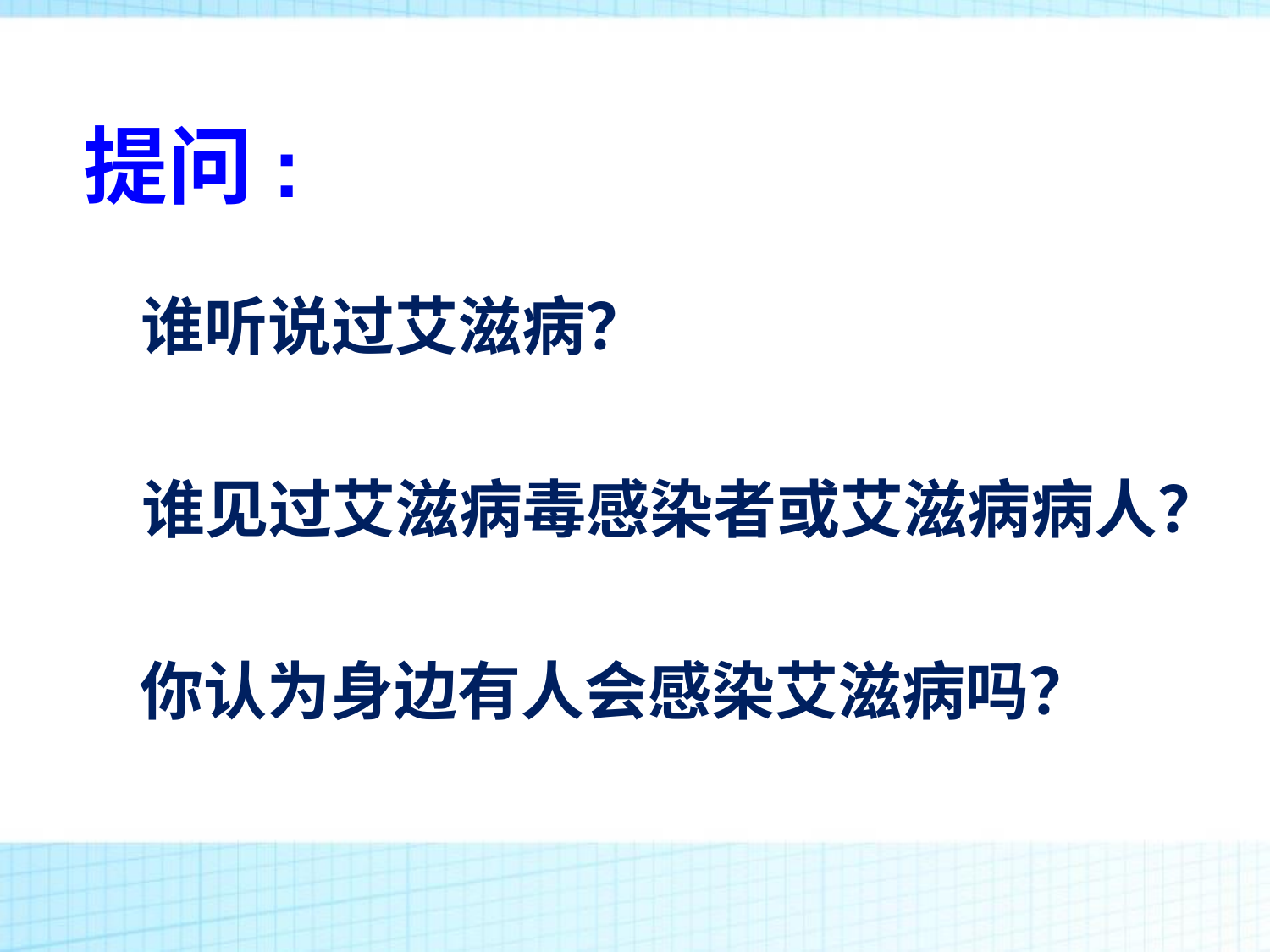

提问:
谁听说过艾滋病？
谁见过艾滋病毒感染者或艾滋病病人？
你认为身边有人会感染艾滋病吗？